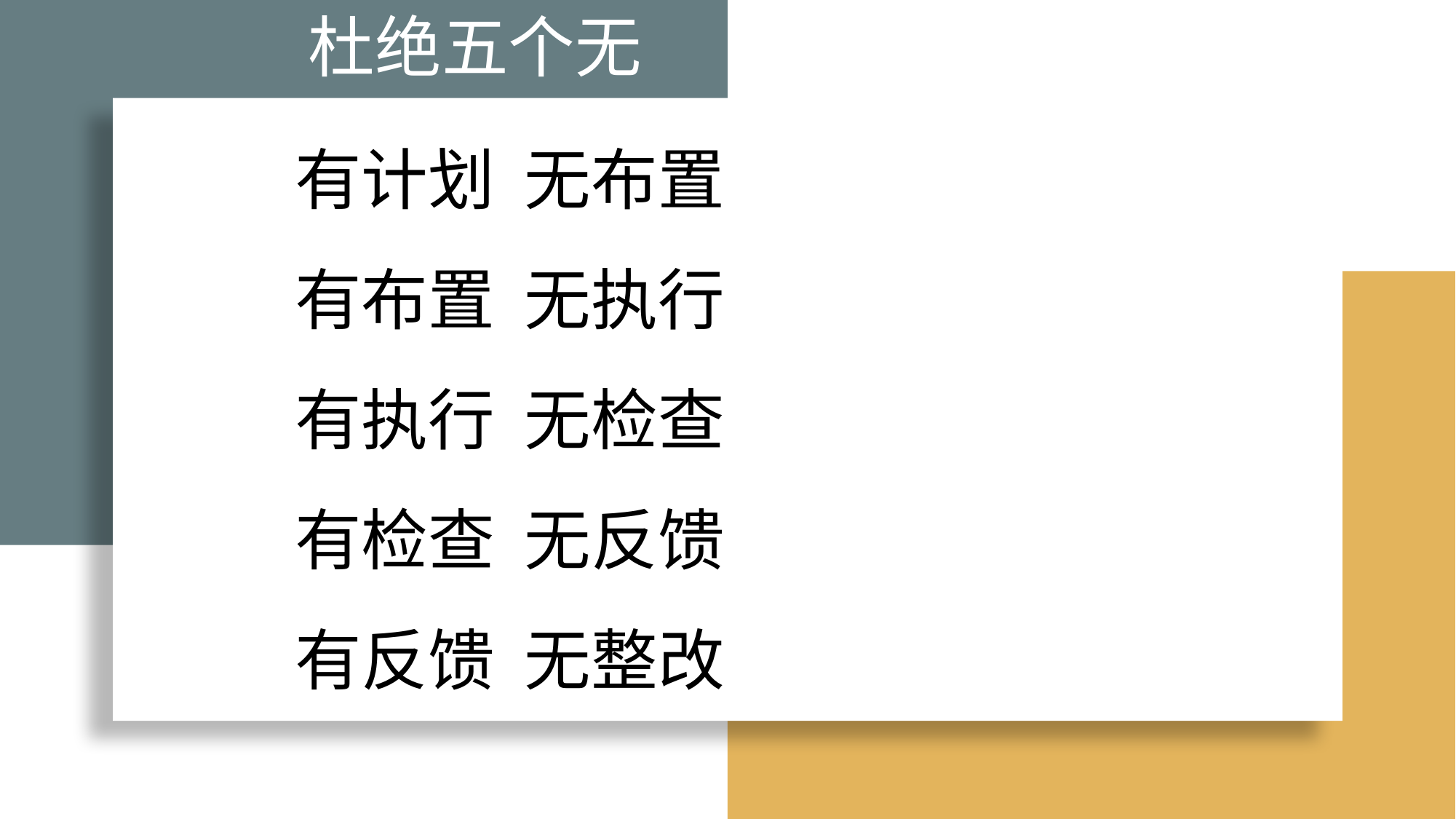

杜绝五个无
有计划  无布置
有布置  无执行
有执行  无检查
有检查  无反馈
有反馈  无整改